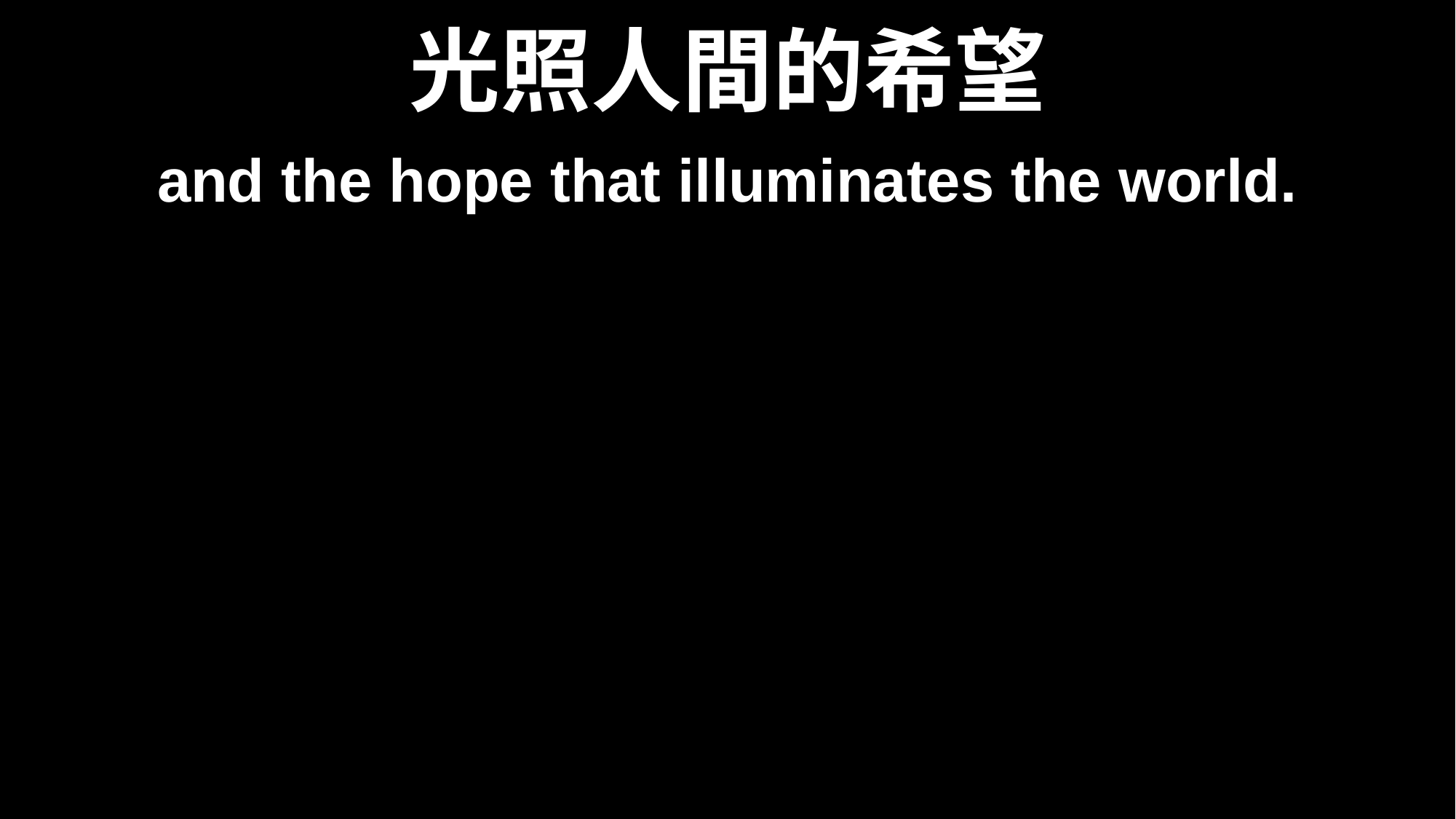

# 光照人間的希望
and the hope that illuminates the world.